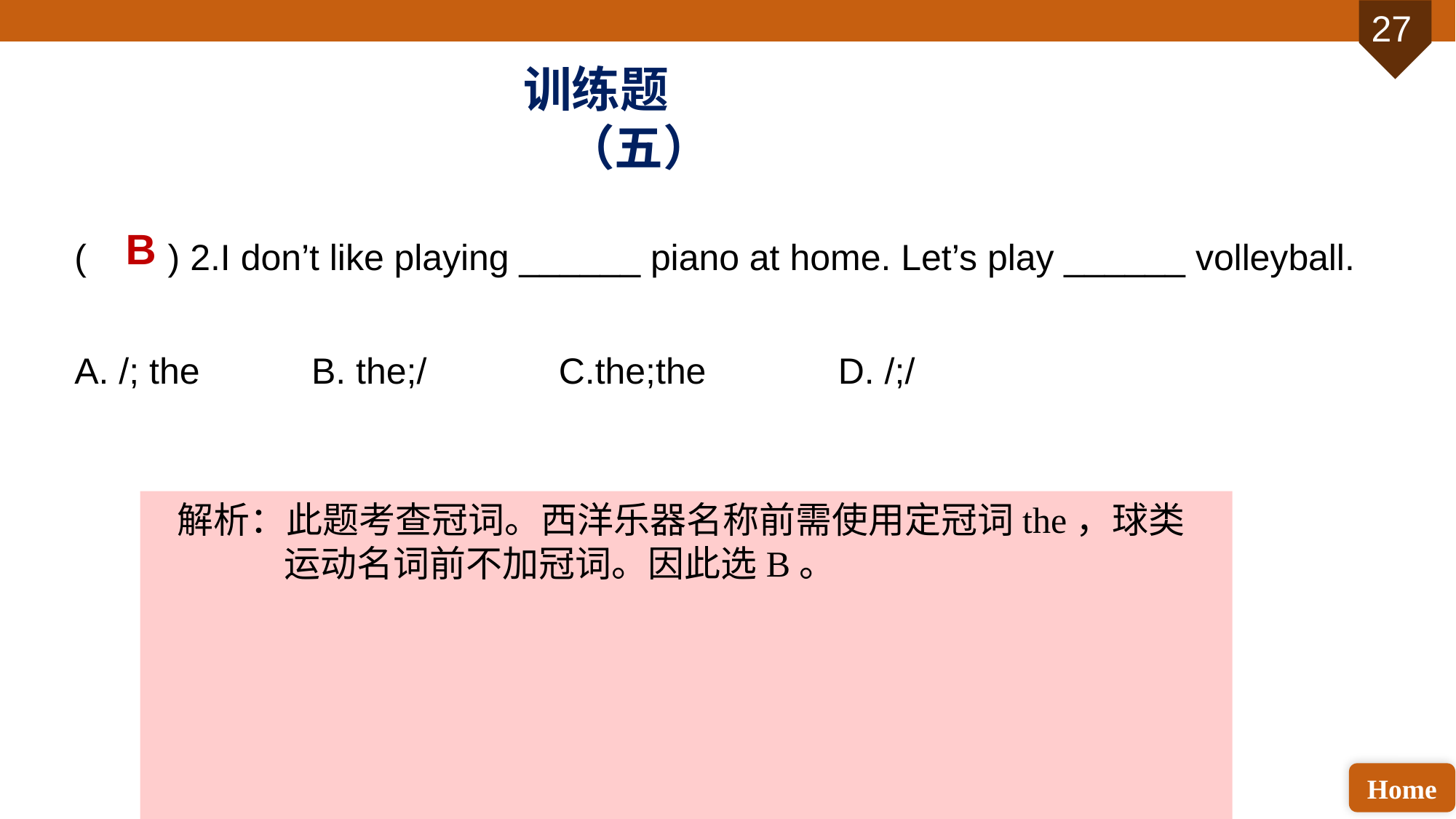

训练题（五）
(        ) 2.I don’t like playing ______ piano at home. Let’s play ______ volleyball.

A. /; the           B. the;/             C.the;the             D. /;/
B

解析：此题考查冠词。西洋乐器名称前需使用定冠词the，球类运动名词前不加冠词。因此选B。